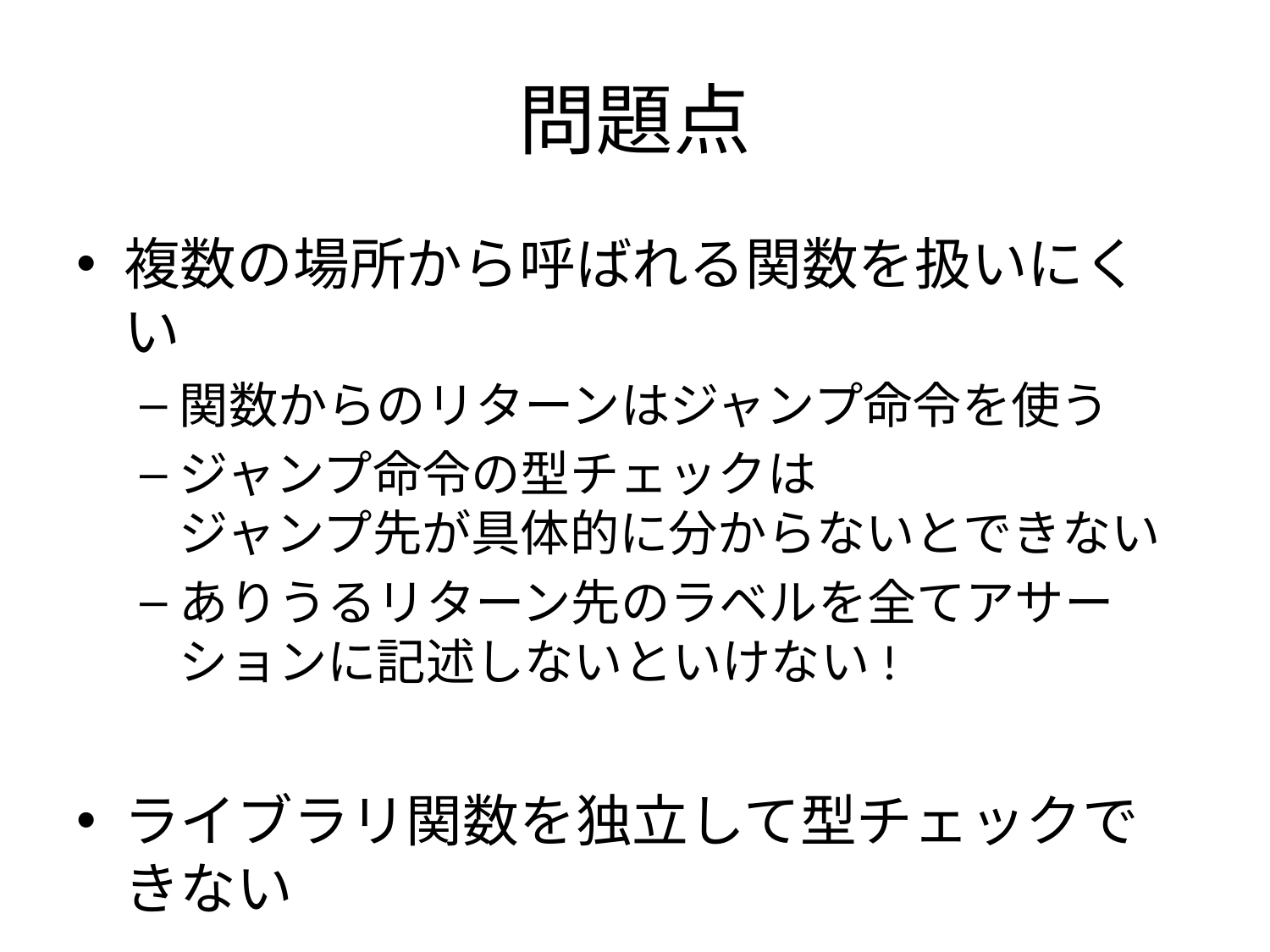

# 問題点
複数の場所から呼ばれる関数を扱いにくい
関数からのリターンはジャンプ命令を使う
ジャンプ命令の型チェックは
ジャンプ先が具体的に分からないとできない
ありうるリターン先のラベルを全てアサーションに記述しないといけない!

ライブラリ関数を独立して型チェックできない